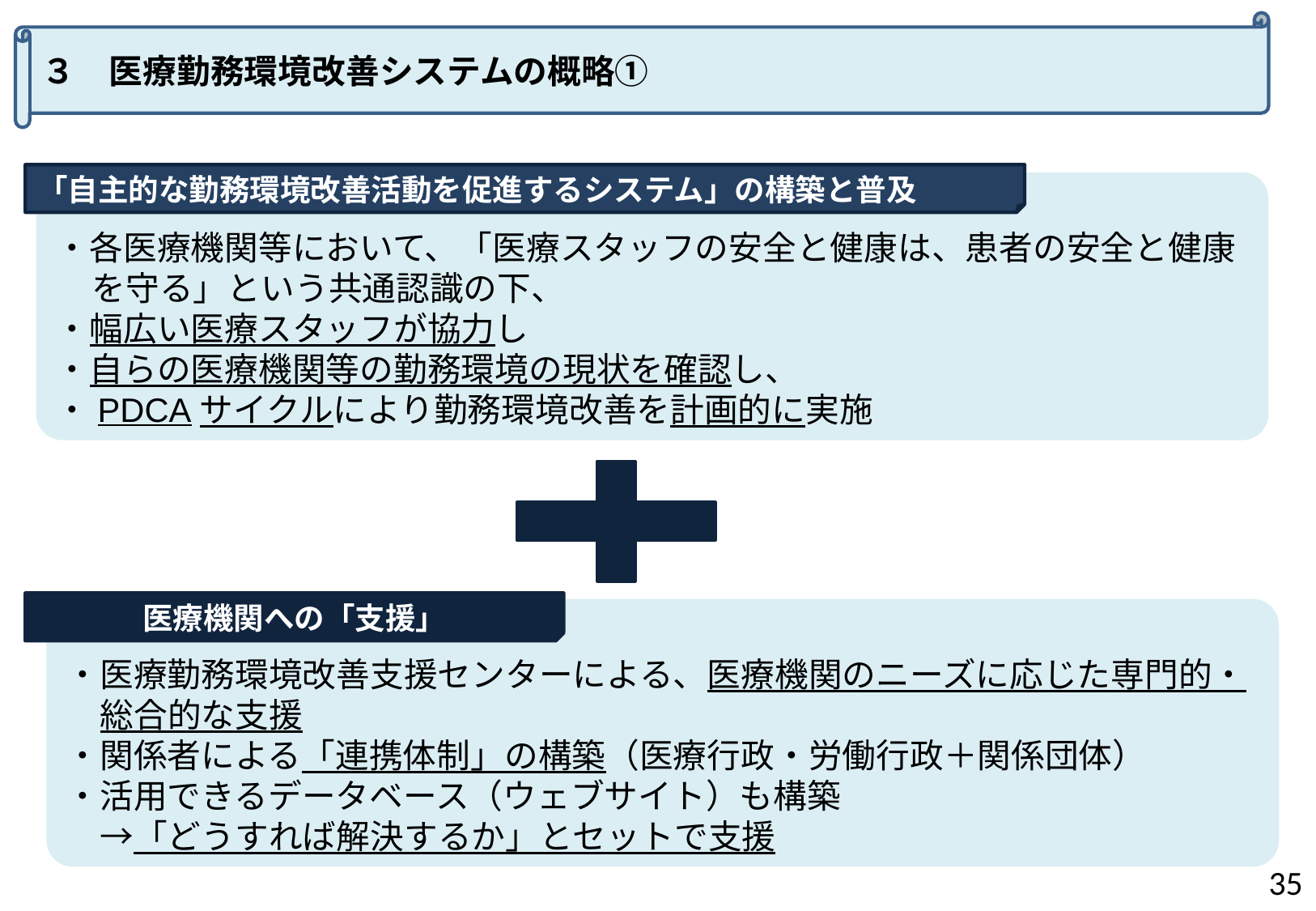

３　医療勤務環境改善システムの概略①
「自主的な勤務環境改善活動を促進するシステム」の構築と普及

・各医療機関等において、「医療スタッフの安全と健康は、患者の安全と健康を守る」という共通認識の下、
・幅広い医療スタッフが協力し
・自らの医療機関等の勤務環境の現状を確認し、
・PDCAサイクルにより勤務環境改善を計画的に実施

医療機関への「支援」

・医療勤務環境改善支援センターによる、医療機関のニーズに応じた専門的・
　総合的な支援
・関係者による「連携体制」の構築（医療行政・労働行政＋関係団体）
・活用できるデータベース（ウェブサイト）も構築
　→「どうすれば解決するか」とセットで支援
35